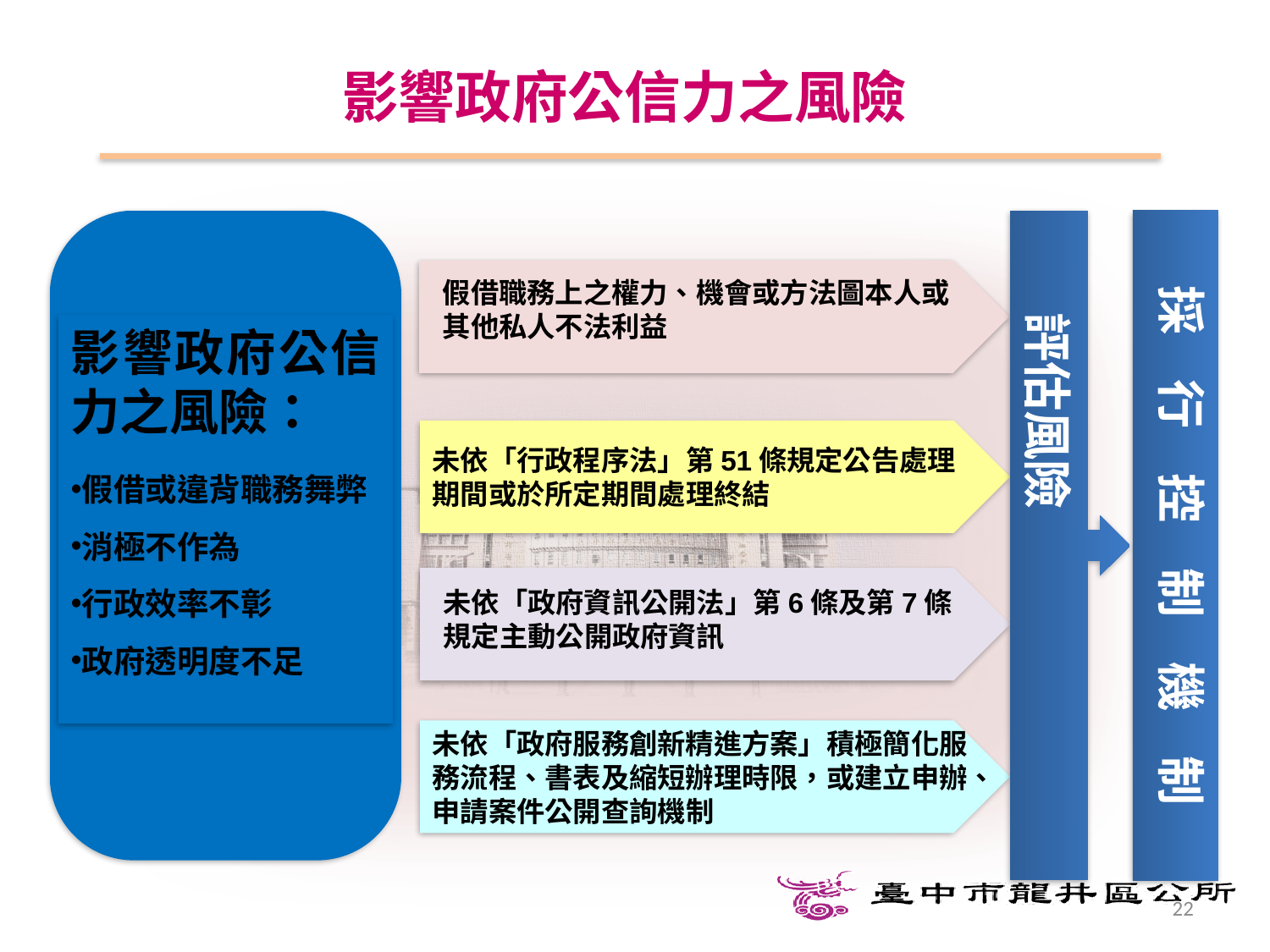

影響政府公信力之風險

影響政府公信力之風險：
假借或違背職務舞弊
消極不作為
行政效率不彰
政府透明度不足

採    行    控    制    機    制

評估風險

假借職務上之權力、機會或方法圖本人或其他私人不法利益
未依「行政程序法」第51條規定公告處理期間或於所定期間處理終結

未依「政府資訊公開法」第6條及第7條規定主動公開政府資訊
未依「政府服務創新精進方案」積極簡化服務流程、書表及縮短辦理時限，或建立申辦、申請案件公開查詢機制
22